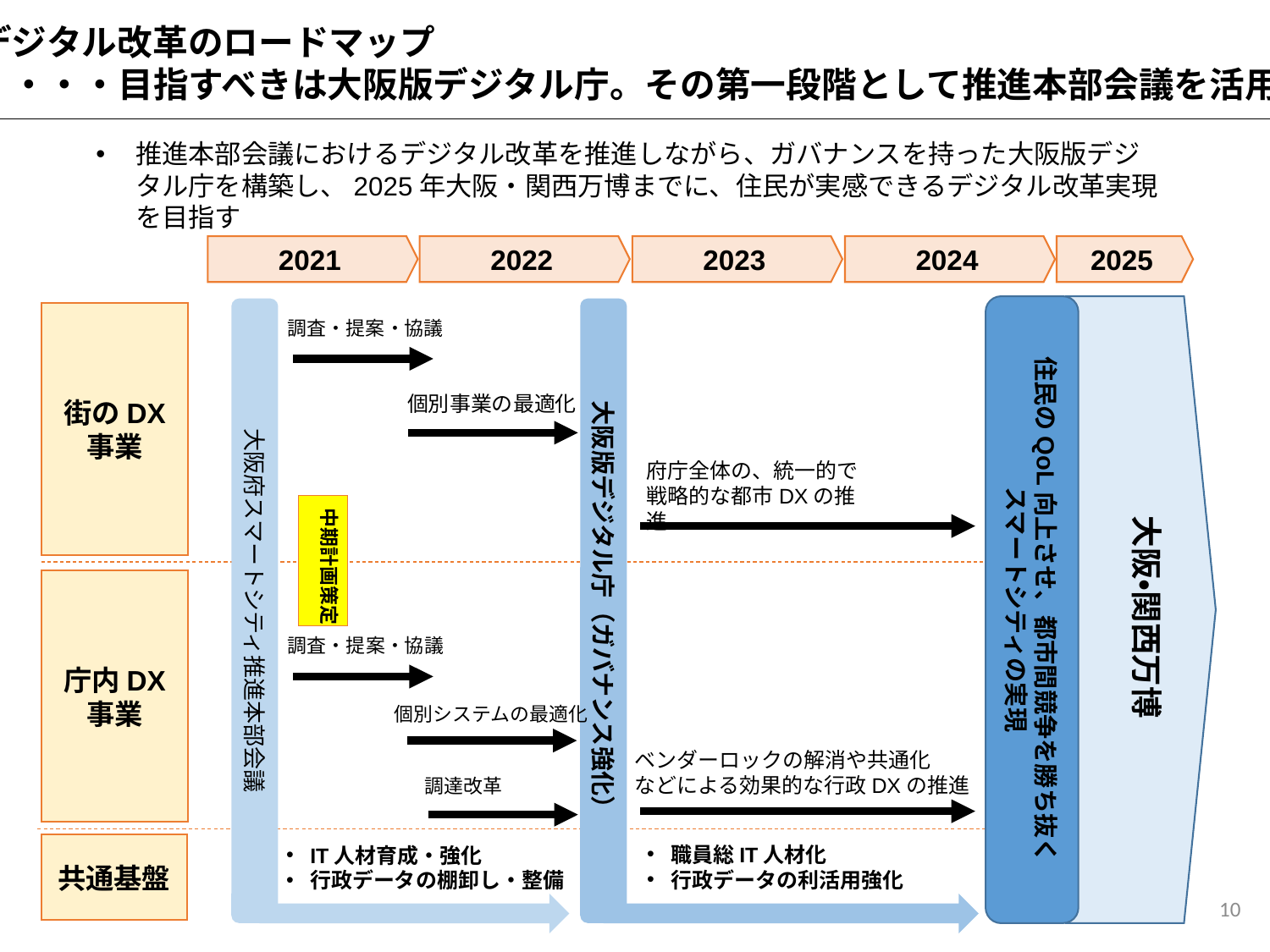

デジタル改革のロードマップ
　・・・目指すべきは大阪版デジタル庁。その第一段階として推進本部会議を活用。
推進本部会議におけるデジタル改革を推進しながら、ガバナンスを持った大阪版デジタル庁を構築し、2025年大阪・関西万博までに、住民が実感できるデジタル改革実現を目指す
2021
2022
2023
2024
2025

住民のQoL向上させ、都市間競争を勝ち抜く
スマートシティの実現
大阪府スマートシティ推進本部会議
大阪版デジタル庁（ガバナンス強化）
街のDX
事業
調査・提案・協議
個別事業の最適化
府庁全体の、統一的で
戦略的な都市DXの推進
中期計画策定
大阪・関西万博
庁内DX
事業
調査・提案・協議
個別システムの最適化
ベンダーロックの解消や共通化
などによる効果的な行政DXの推進
調達改革
共通基盤
職員総IT人材化
行政データの利活用強化
IT人材育成・強化
行政データの棚卸し・整備
10